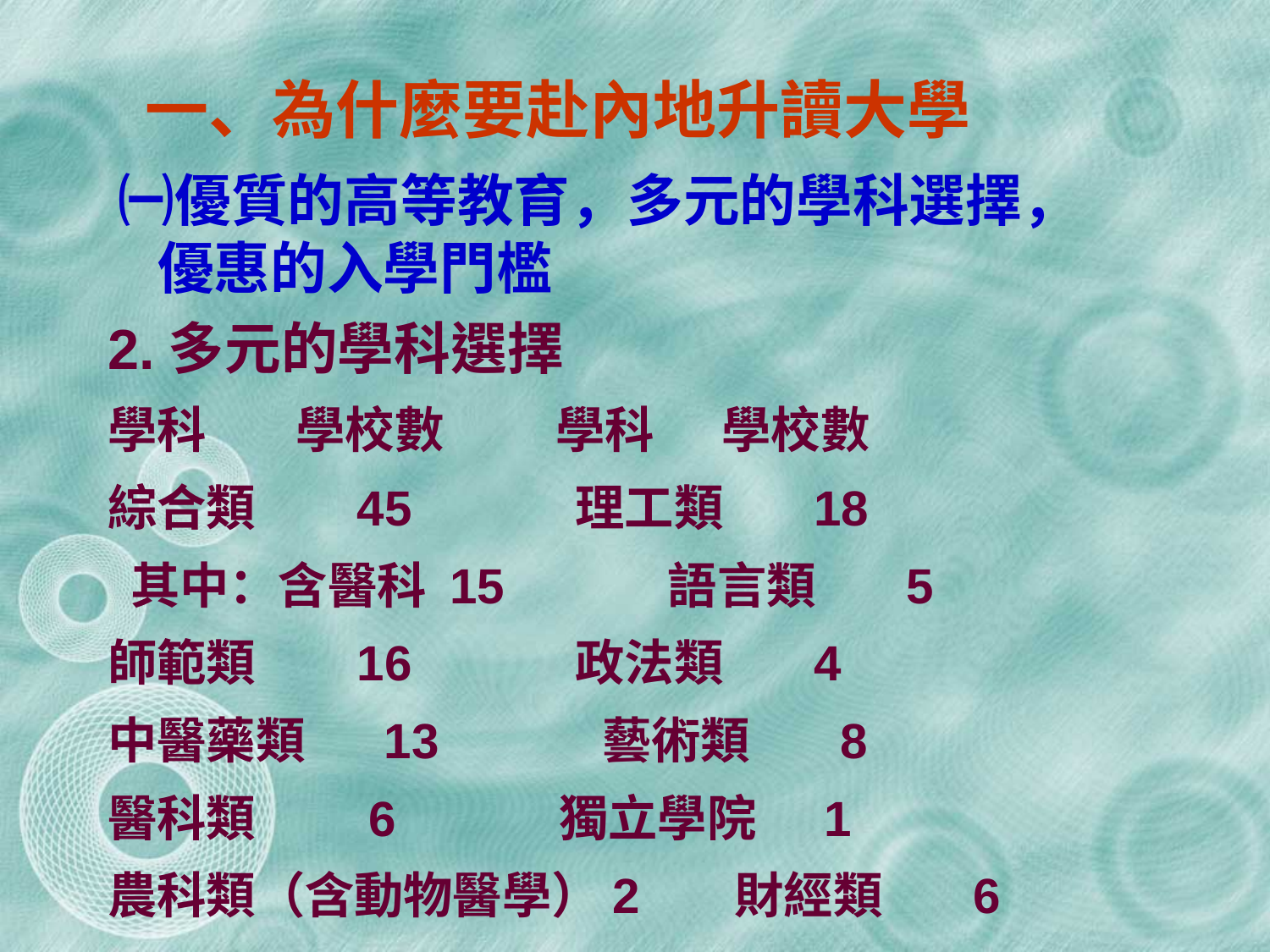

一、為什麼要赴內地升讀大學
㈠優質的高等教育，多元的學科選擇，
  優惠的入學門檻
2.多元的學科選擇
學科        學校數          學科      學校數
綜合類        45           理工類       18
 其中：含醫科 15           語言類       5
師範類        16           政法類       4
中醫藥類      13           藝術類       8
醫科類         6           獨立學院     1
農科類（含動物醫學）2      財經類       6